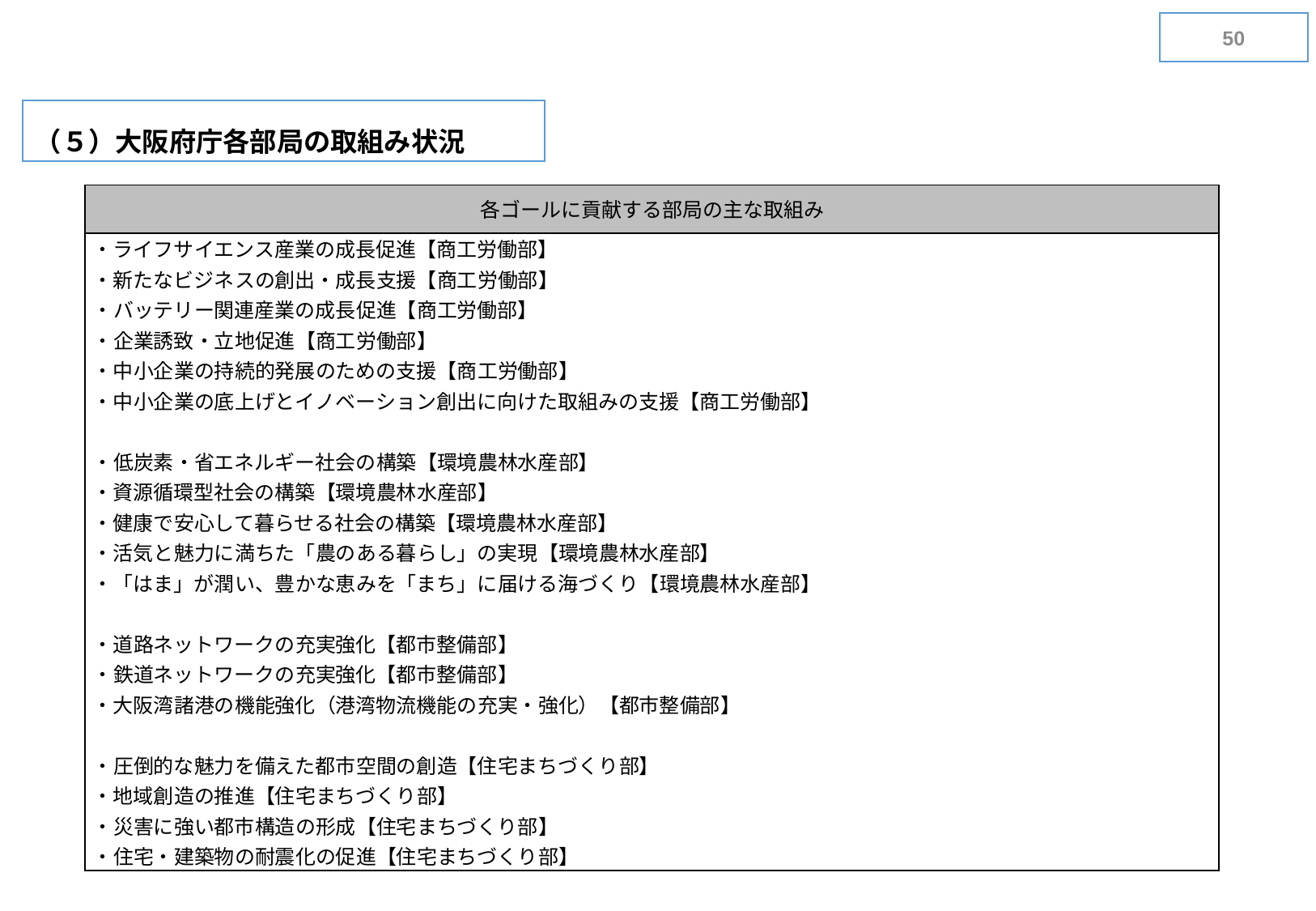

50
（５）大阪府庁各部局の取組み状況
| 各ゴールに貢献する部局の主な取組み |
| --- |
| ・ライフサイエンス産業の成長促進【商工労働部】 ・新たなビジネスの創出・成長支援【商工労働部】 ・バッテリー関連産業の成長促進【商工労働部】 ・企業誘致・立地促進【商工労働部】 ・中小企業の持続的発展のための支援【商工労働部】 ・中小企業の底上げとイノベーション創出に向けた取組みの支援【商工労働部】 ・低炭素・省エネルギー社会の構築【環境農林水産部】 ・資源循環型社会の構築【環境農林水産部】 ・健康で安心して暮らせる社会の構築【環境農林水産部】 ・活気と魅力に満ちた「農のある暮らし」の実現【環境農林水産部】 ・「はま」が潤い、豊かな恵みを「まち」に届ける海づくり【環境農林水産部】 ・道路ネットワークの充実強化【都市整備部】 ・鉄道ネットワークの充実強化【都市整備部】 ・大阪湾諸港の機能強化（港湾物流機能の充実・強化）【都市整備部】 ・圧倒的な魅力を備えた都市空間の創造【住宅まちづくり部】 ・地域創造の推進【住宅まちづくり部】 ・災害に強い都市構造の形成【住宅まちづくり部】 ・住宅・建築物の耐震化の促進【住宅まちづくり部】 |